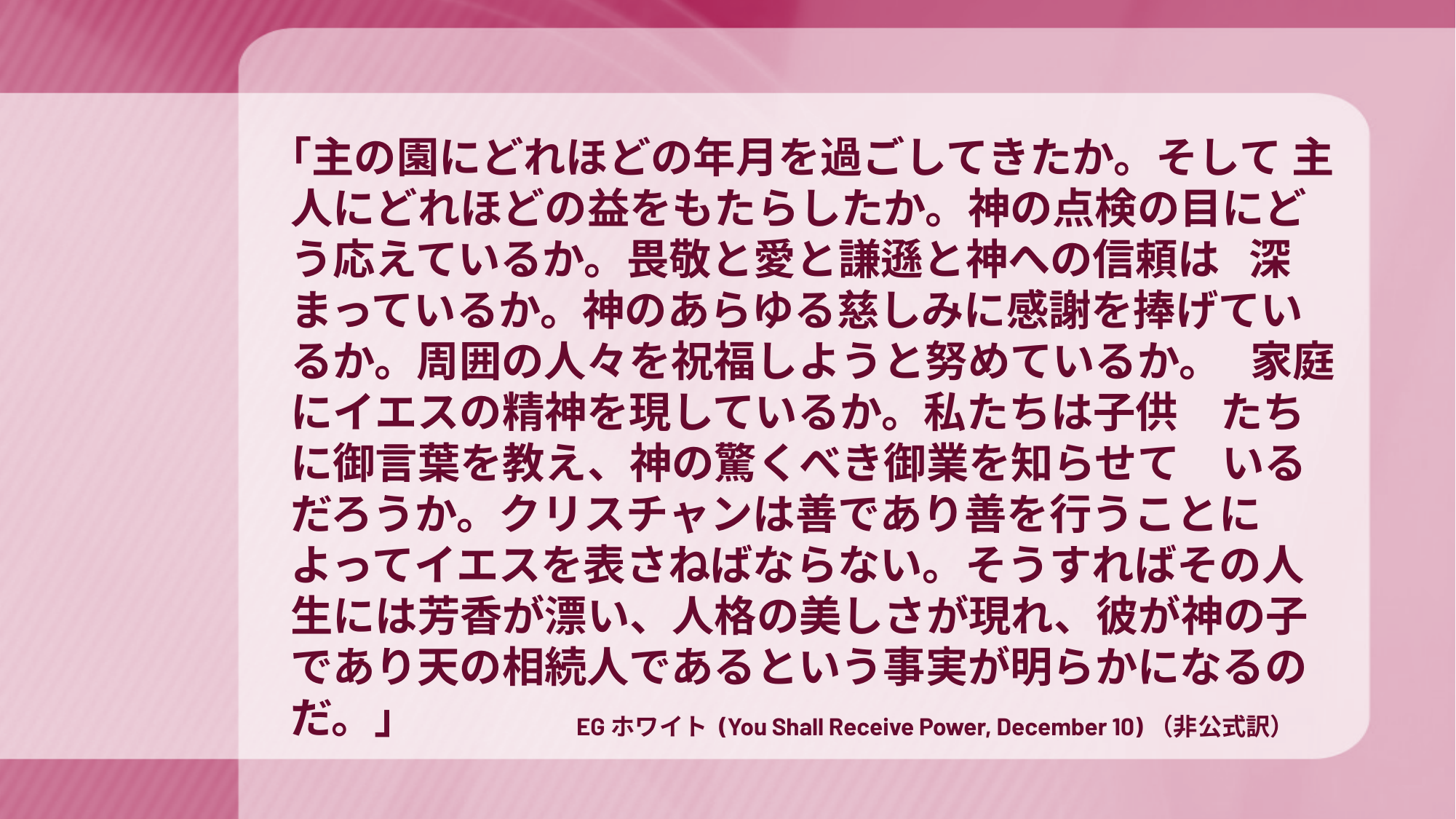

｢主の園にどれほどの年月を過ごしてきたか。そして 主人にどれほどの益をもたらしたか。神の点検の目にどう応えているか。畏敬と愛と謙遜と神への信頼は   深まっているか。神のあらゆる慈しみに感謝を捧げているか。周囲の人々を祝福しようと努めているか。   家庭にイエスの精神を現しているか。私たちは子供　たちに御言葉を教え、神の驚くべき御業を知らせて　いるだろうか。クリスチャンは善であり善を行うことによってイエスを表さねばならない。そうすればその人生には芳香が漂い、人格の美しさが現れ、彼が神の子であり天の相続人であるという事実が明らかになるのだ。」
EGホワイト (You Shall Receive Power, December 10)（非公式訳）